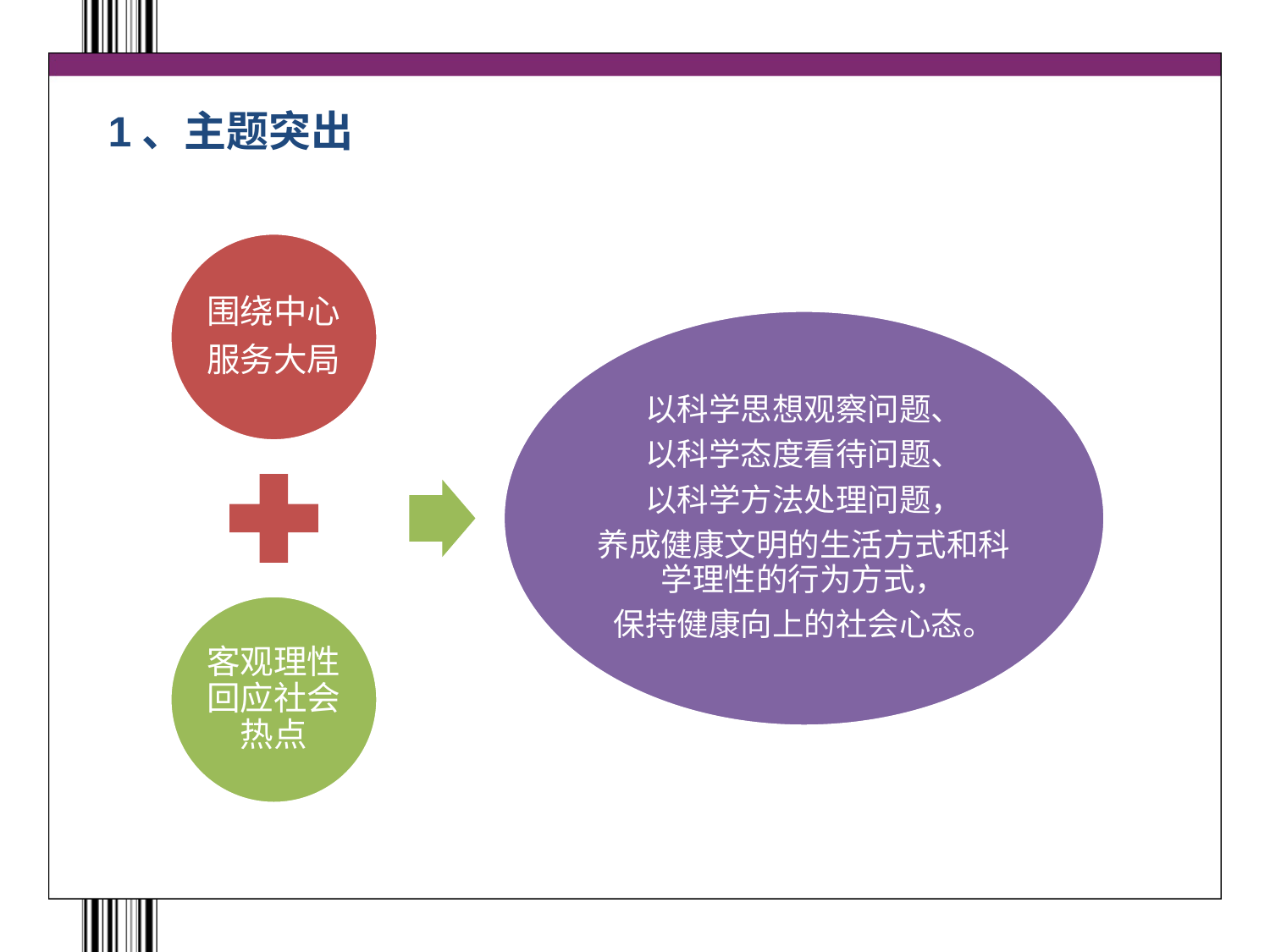

# 1、主题突出
围绕中心
服务大局

客观理性回应社会热点

以科学思想观察问题、
以科学态度看待问题、
以科学方法处理问题，
养成健康文明的生活方式和科学理性的行为方式，
保持健康向上的社会心态。